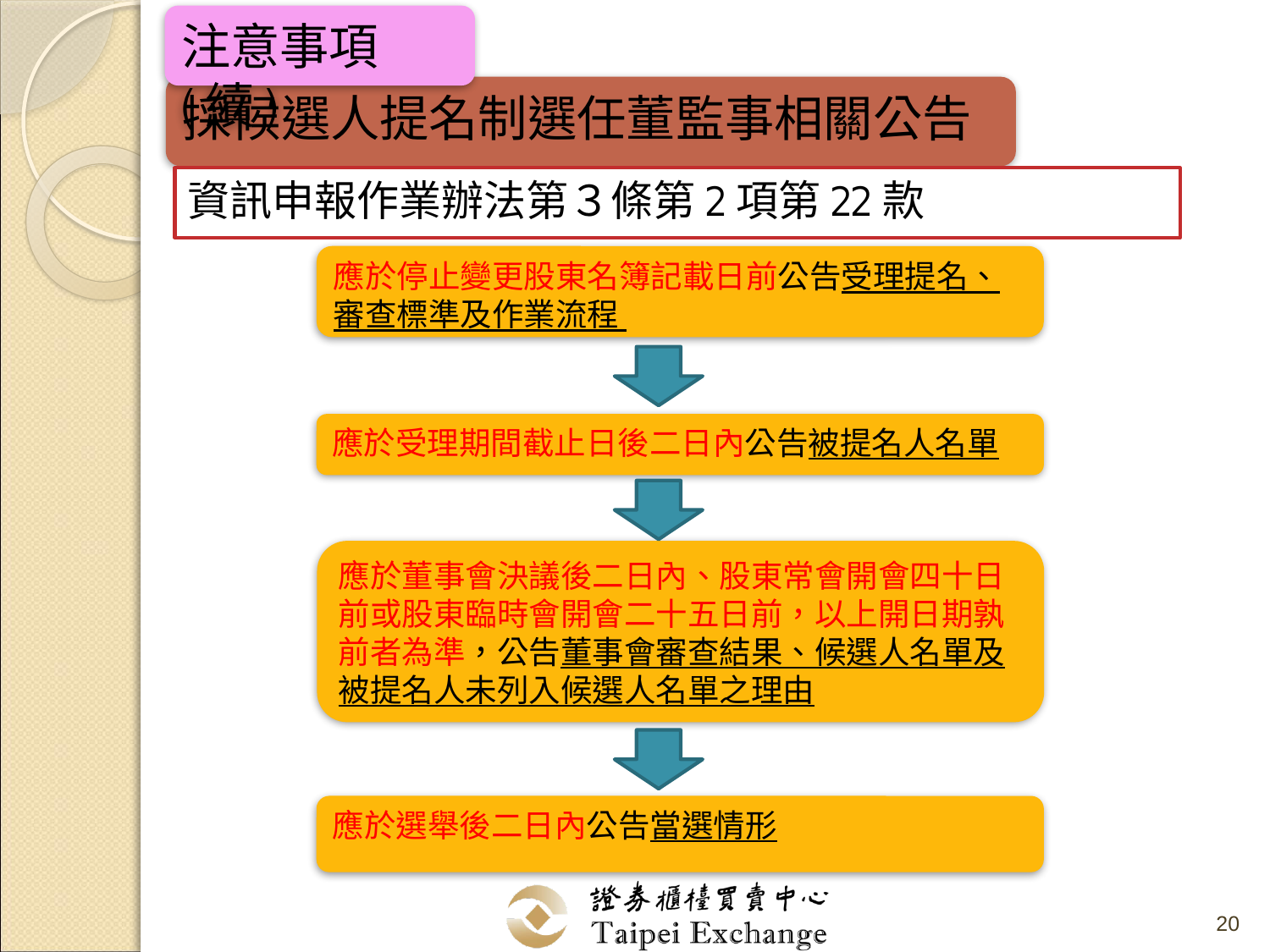

注意事項(續)
採候選人提名制選任董監事相關公告

資訊申報作業辦法第３條第2項第22款

應於停止變更股東名簿記載日前公告受理提名、審查標準及作業流程

應於受理期間截止日後二日內公告被提名人名單

應於董事會決議後二日內、股東常會開會四十日前或股東臨時會開會二十五日前，以上開日期孰前者為準，公告董事會審查結果、候選人名單及被提名人未列入候選人名單之理由

應於選舉後二日內公告當選情形